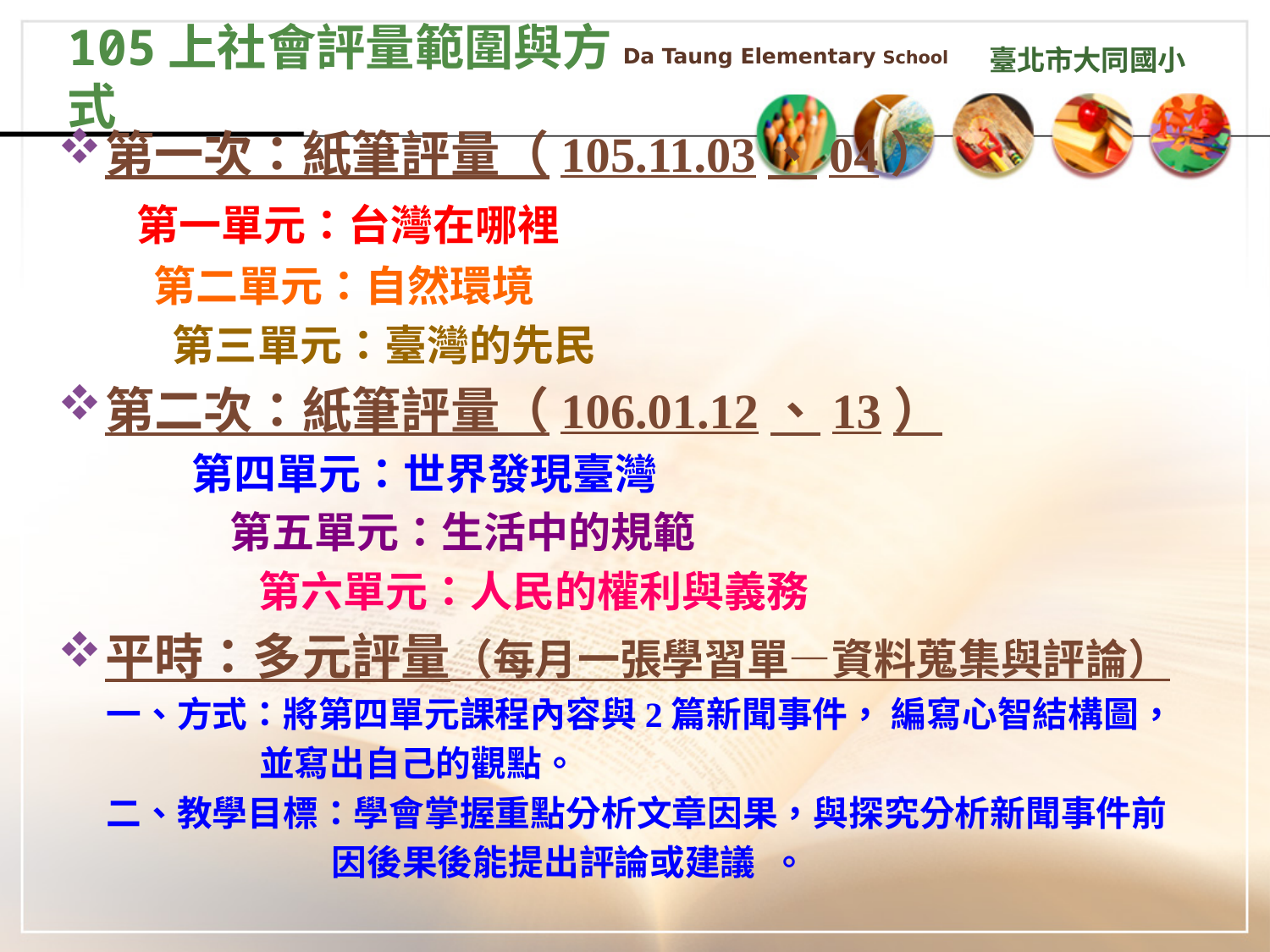

# 105上社會評量範圍與方式
Da Taung Elementary School
臺北市大同國小
第一次：紙筆評量（105.11.03、04）
      第一單元：台灣在哪裡
         第二單元：自然環境
           第三單元：臺灣的先民
第二次：紙筆評量（106.01.12、13）
             第四單元：世界發現臺灣
                 第五單元：生活中的規範
                    第六單元：人民的權利與義務
平時：多元評量（每月一張學習單—資料蒐集與評論）
     一、方式：將第四單元課程內容與2篇新聞事件， 編寫心智結構圖，
                        並寫出自己的觀點。
     二、教學目標：學會掌握重點分析文章因果，與探究分析新聞事件前
                                 因後果後能提出評論或建議  。